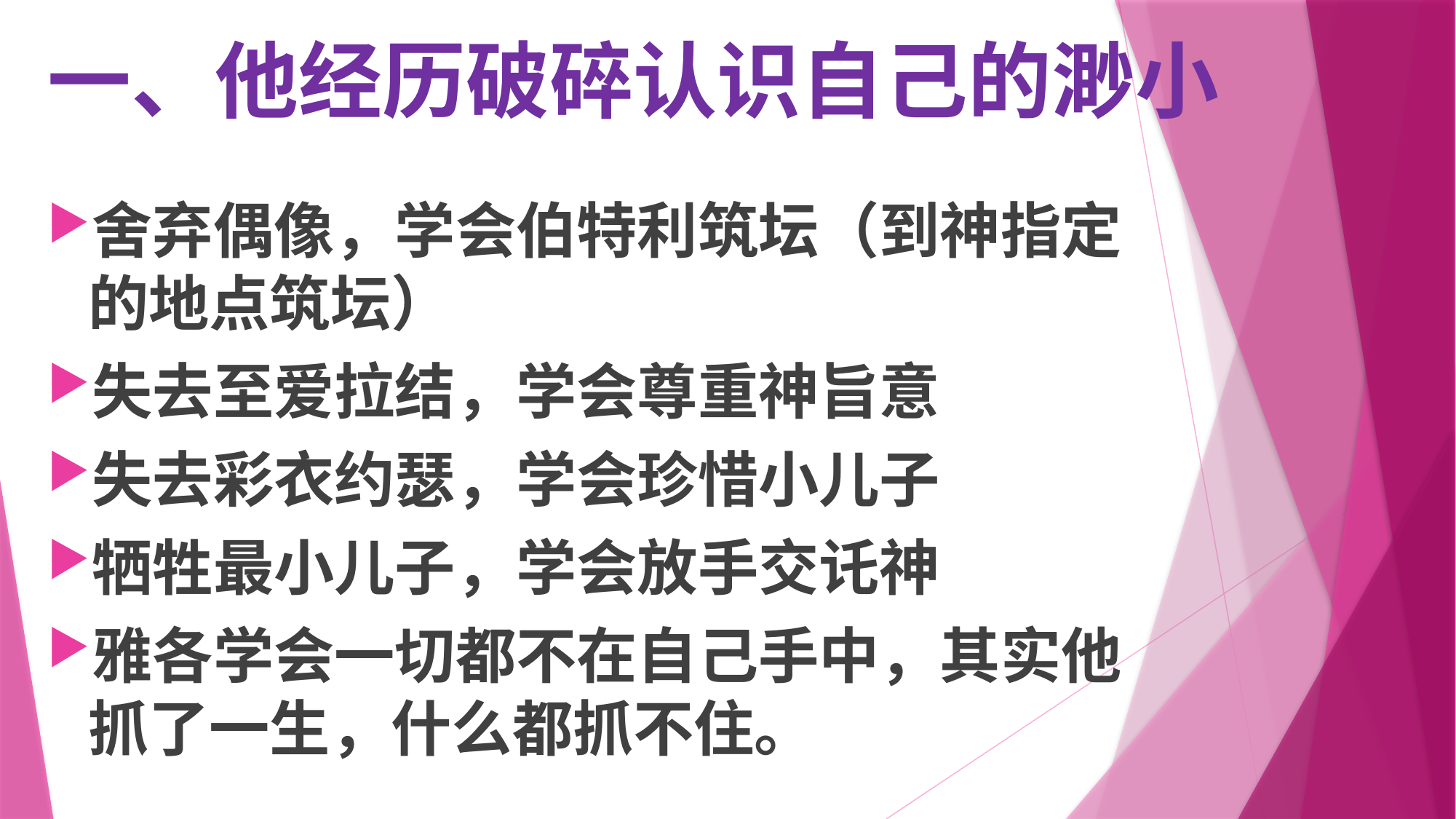

# 一、他经历破碎认识自己的渺小
舍弃偶像，学会伯特利筑坛（到神指定的地点筑坛）
失去至爱拉结，学会尊重神旨意
失去彩衣约瑟，学会珍惜小儿子
牺牲最小儿子，学会放手交讬神
雅各学会一切都不在自己手中，其实他抓了一生，什么都抓不住。